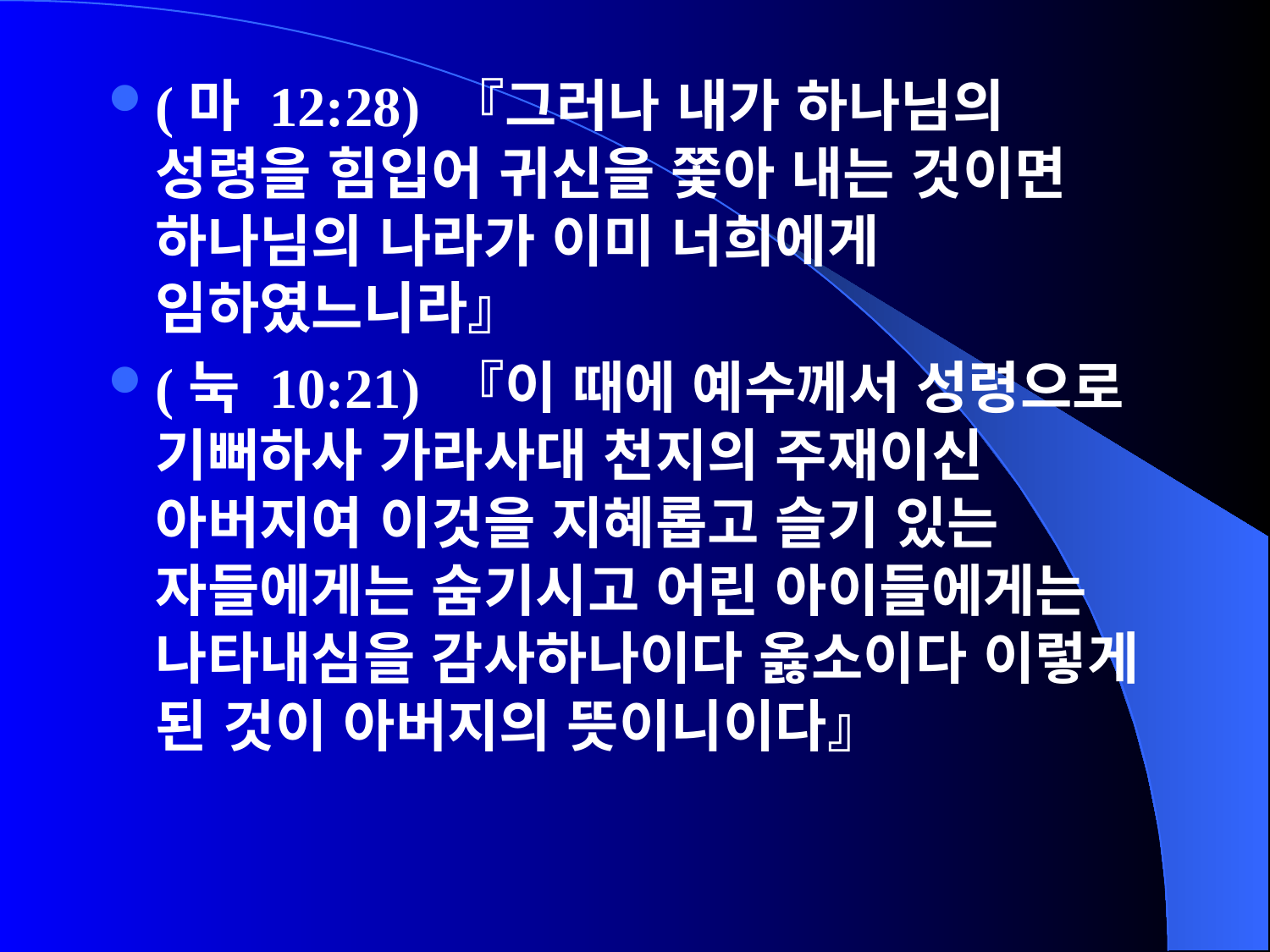

(마 12:28) 『그러나 내가 하나님의 성령을 힘입어 귀신을 쫓아 내는 것이면 하나님의 나라가 이미 너희에게 임하였느니라』
(눅 10:21) 『이 때에 예수께서 성령으로 기뻐하사 가라사대 천지의 주재이신 아버지여 이것을 지혜롭고 슬기 있는 자들에게는 숨기시고 어린 아이들에게는 나타내심을 감사하나이다 옳소이다 이렇게 된 것이 아버지의 뜻이니이다』